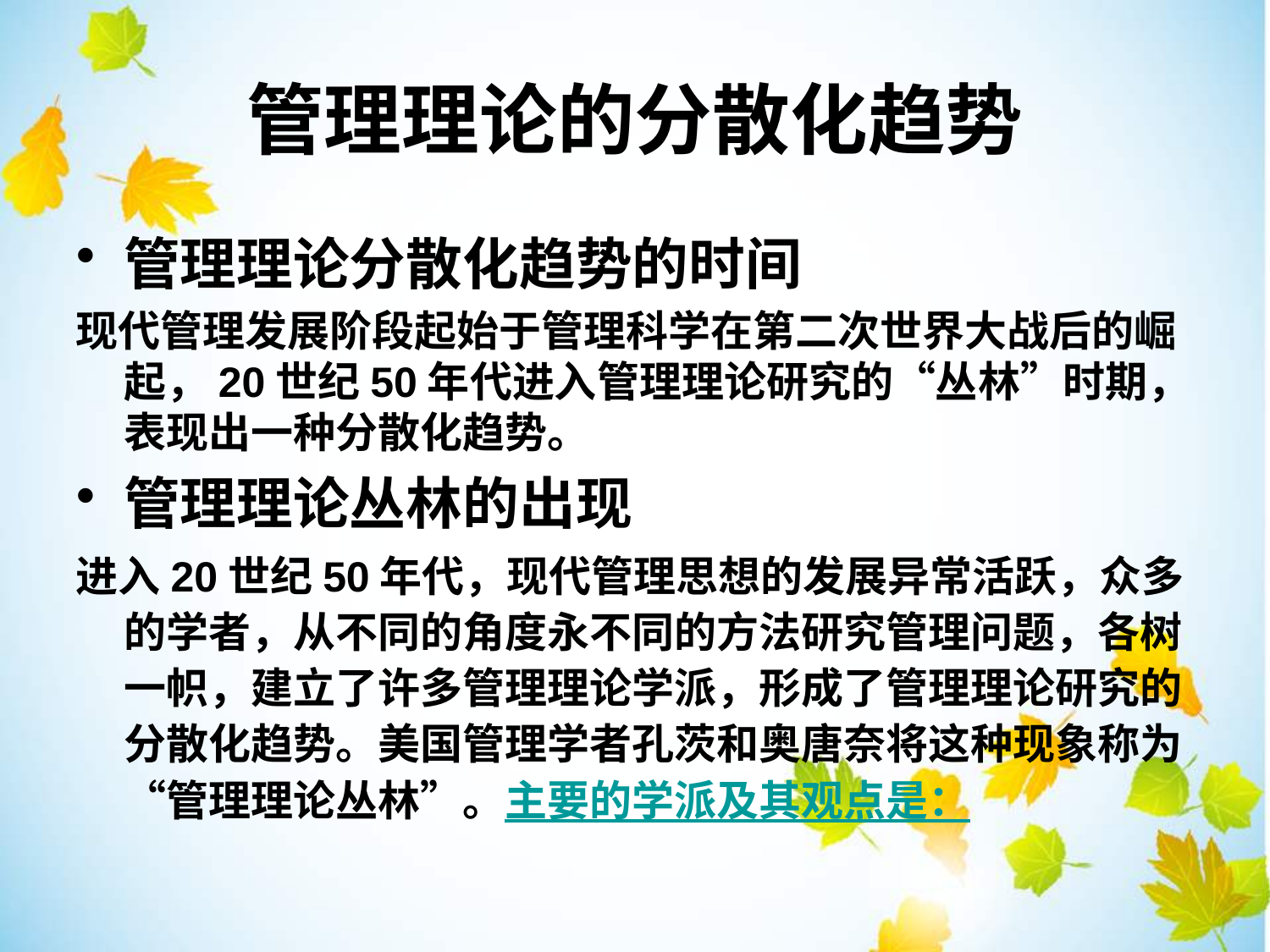

管理理论的分散化趋势
管理理论分散化趋势的时间
现代管理发展阶段起始于管理科学在第二次世界大战后的崛起，20世纪50年代进入管理理论研究的“丛林”时期，表现出一种分散化趋势。
管理理论丛林的出现
进入20世纪50年代，现代管理思想的发展异常活跃，众多的学者，从不同的角度永不同的方法研究管理问题，各树一帜，建立了许多管理理论学派，形成了管理理论研究的分散化趋势。美国管理学者孔茨和奥唐奈将这种现象称为“管理理论丛林”。主要的学派及其观点是：